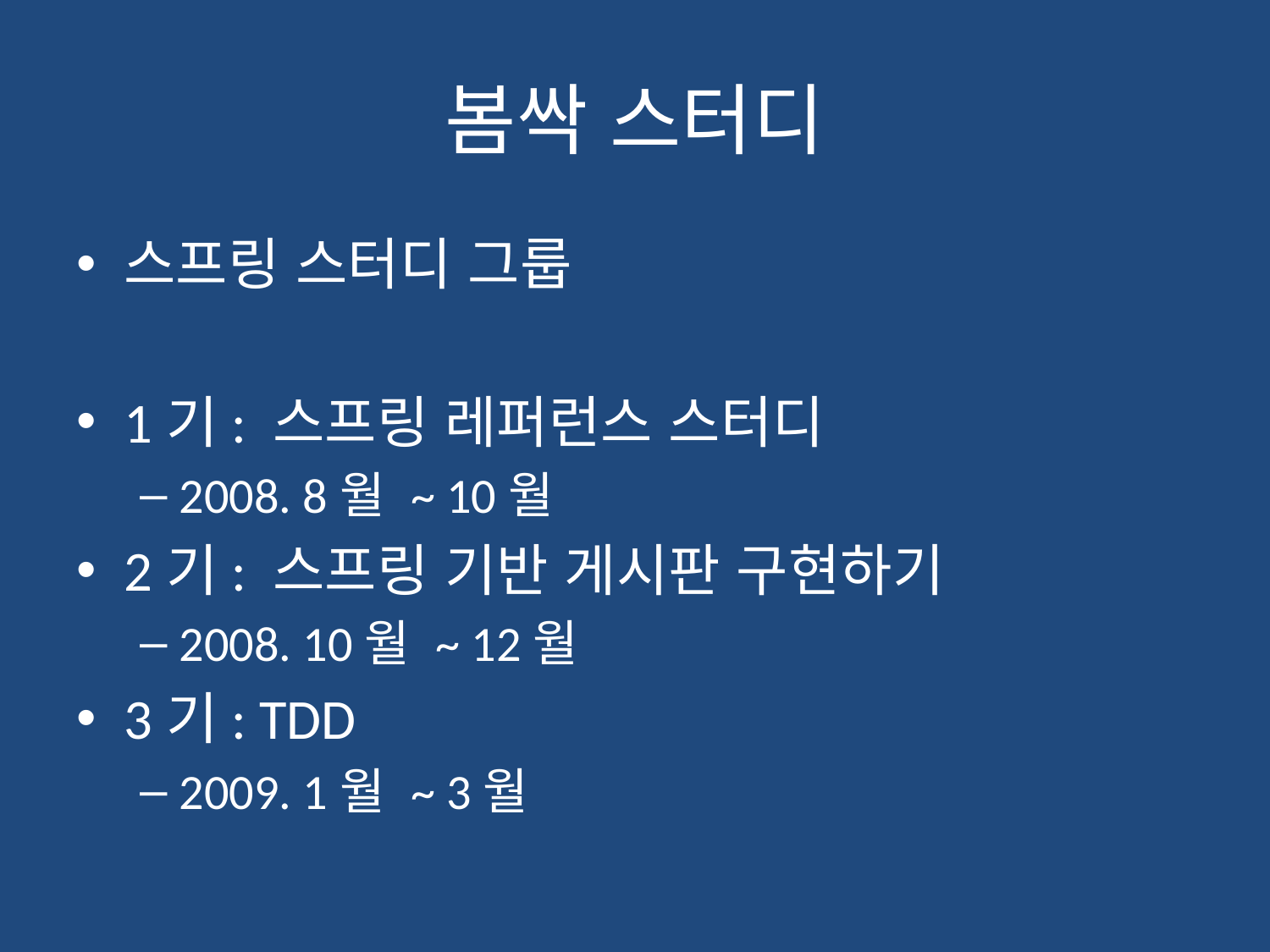

# 봄싹 스터디
스프링 스터디 그룹

1기: 스프링 레퍼런스 스터디
2008. 8월 ~ 10월
2기: 스프링 기반 게시판 구현하기
2008. 10월 ~ 12월
3기: TDD
2009. 1월 ~ 3월